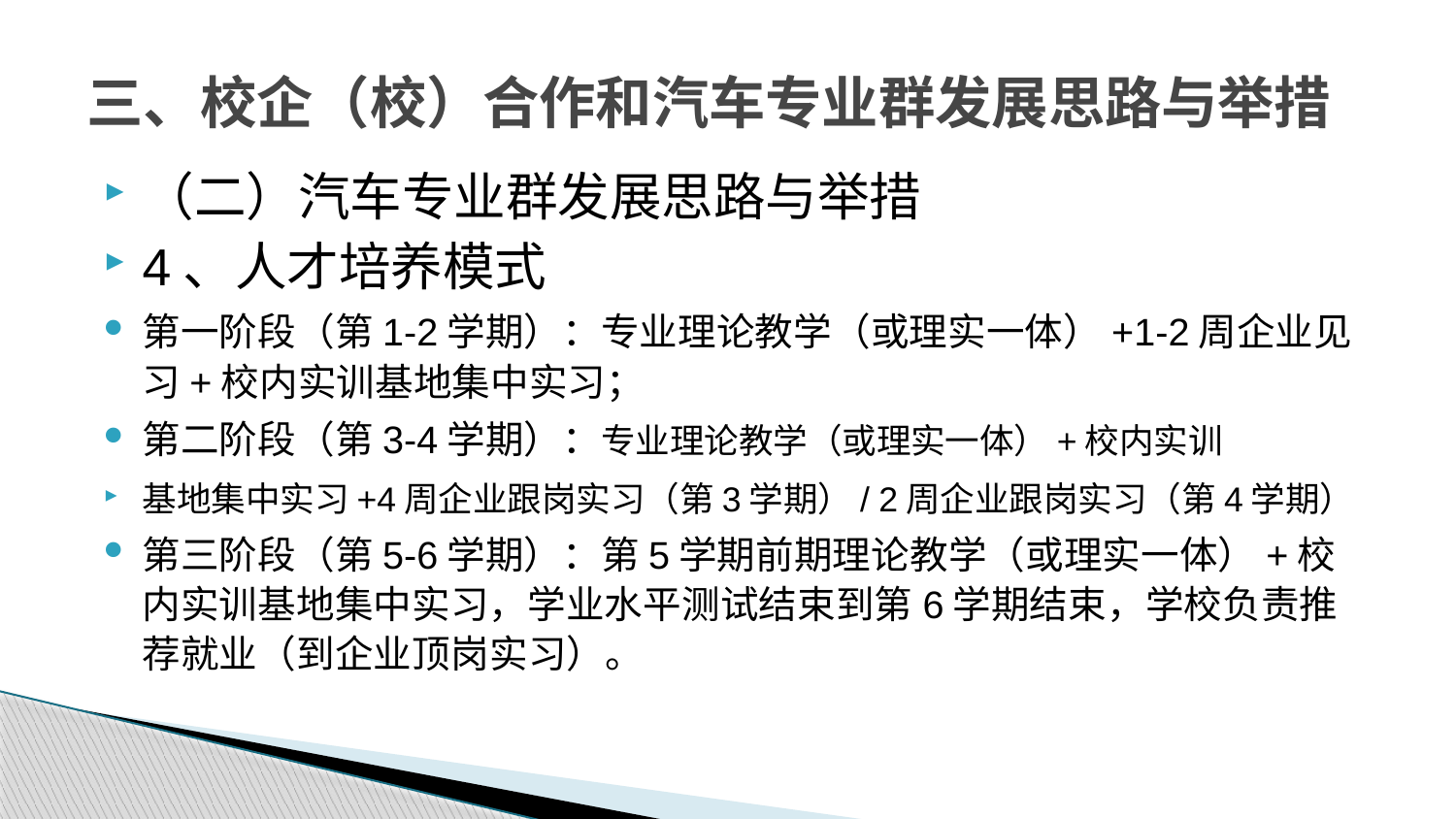

# 三、校企（校）合作和汽车专业群发展思路与举措
（二）汽车专业群发展思路与举措
4、人才培养模式
第一阶段（第1-2学期）：专业理论教学（或理实一体）+1-2周企业见习+校内实训基地集中实习；
第二阶段（第3-4学期）：专业理论教学（或理实一体）+校内实训
基地集中实习+4周企业跟岗实习（第3学期）/ 2周企业跟岗实习（第4学期）
第三阶段（第5-6学期）：第5学期前期理论教学（或理实一体）+校内实训基地集中实习，学业水平测试结束到第6学期结束，学校负责推荐就业（到企业顶岗实习）。